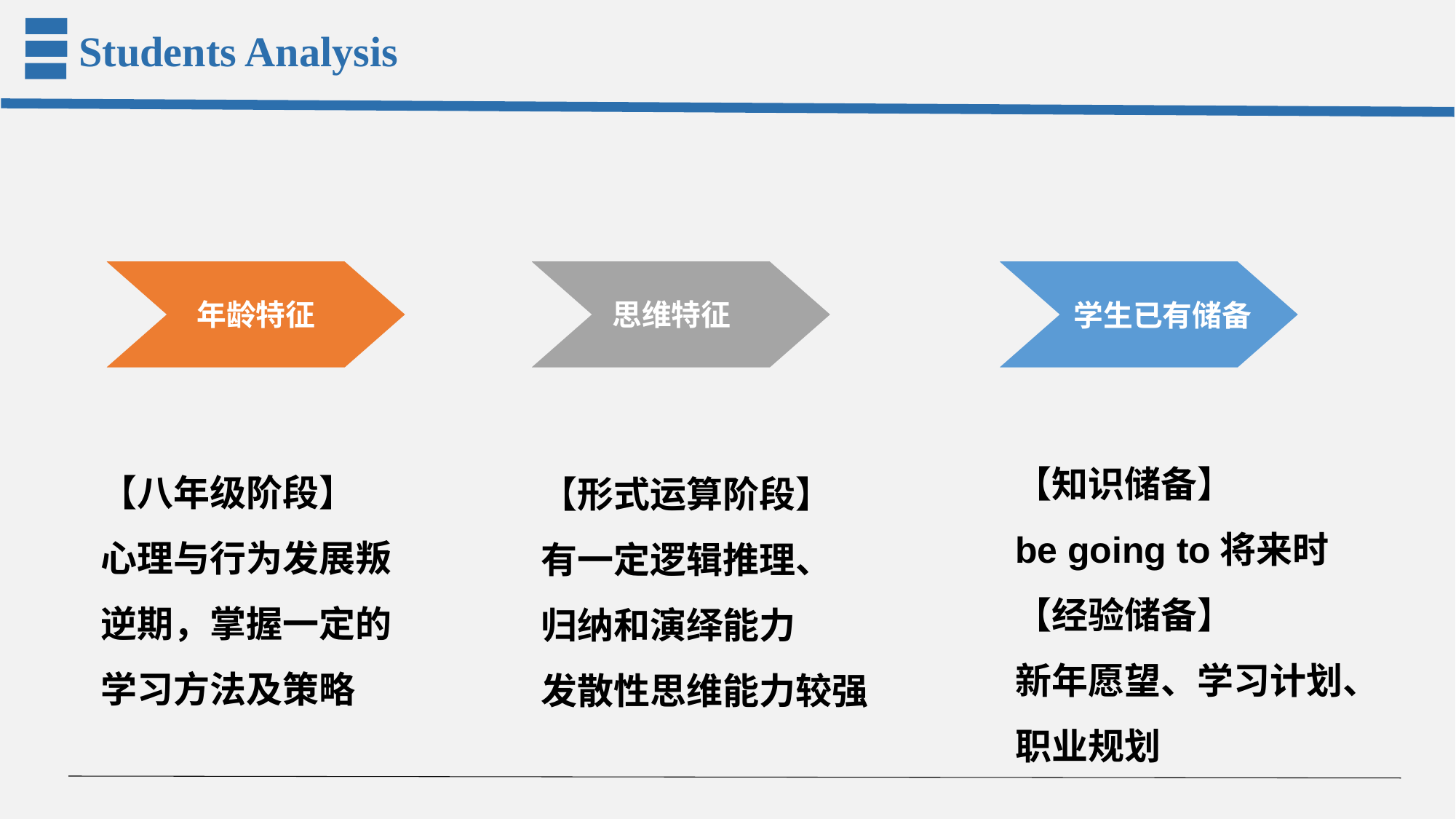

Students Analysis

年龄特征
思维特征
学生已有储备
【知识储备】
be going to将来时
【经验储备】
新年愿望、学习计划、职业规划
【八年级阶段】
心理与行为发展叛逆期，掌握一定的学习方法及策略
【形式运算阶段】
有一定逻辑推理、
归纳和演绎能力
发散性思维能力较强